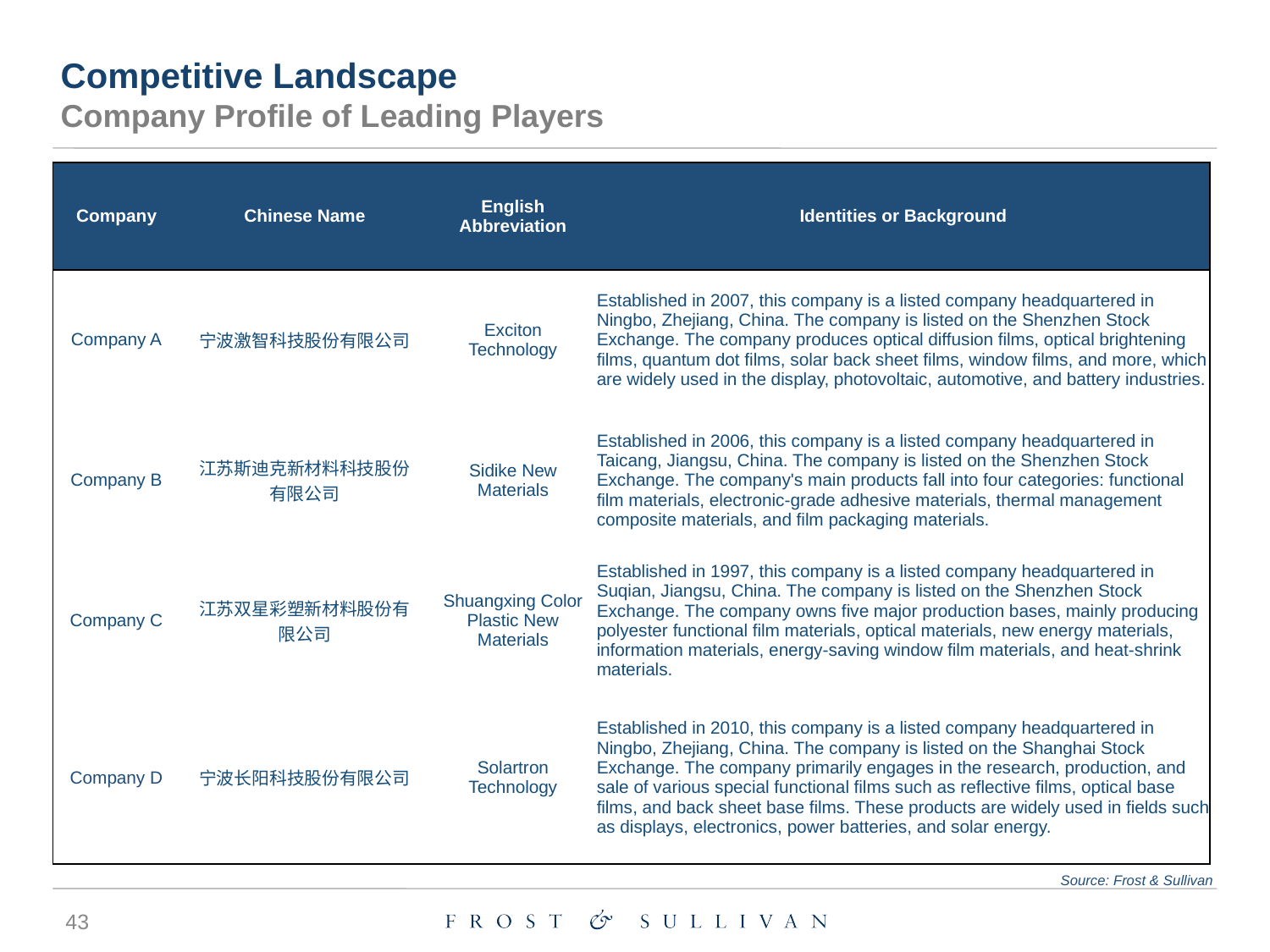

Competitive Landscape
Company Profile of Leading Players
| Company | Chinese Name | English Abbreviation | Identities or Background |
| --- | --- | --- | --- |
| Company A | 宁波激智科技股份有限公司 | Exciton Technology | Established in 2007, this company is a listed company headquartered in Ningbo, Zhejiang, China. The company is listed on the Shenzhen Stock Exchange. The company produces optical diffusion films, optical brightening films, quantum dot films, solar back sheet films, window films, and more, which are widely used in the display, photovoltaic, automotive, and battery industries. |
| Company B | 江苏斯迪克新材料科技股份有限公司 | Sidike New Materials | Established in 2006, this company is a listed company headquartered in Taicang, Jiangsu, China. The company is listed on the Shenzhen Stock Exchange. The company's main products fall into four categories: functional film materials, electronic-grade adhesive materials, thermal management composite materials, and film packaging materials. |
| Company C | 江苏双星彩塑新材料股份有限公司 | Shuangxing Color Plastic New Materials | Established in 1997, this company is a listed company headquartered in Suqian, Jiangsu, China. The company is listed on the Shenzhen Stock Exchange. The company owns five major production bases, mainly producing polyester functional film materials, optical materials, new energy materials, information materials, energy-saving window film materials, and heat-shrink materials. |
| Company D | 宁波长阳科技股份有限公司 | Solartron Technology | Established in 2010, this company is a listed company headquartered in Ningbo, Zhejiang, China. The company is listed on the Shanghai Stock Exchange. The company primarily engages in the research, production, and sale of various special functional films such as reflective films, optical base films, and back sheet base films. These products are widely used in fields such as displays, electronics, power batteries, and solar energy. |
Source: Frost & Sullivan
43